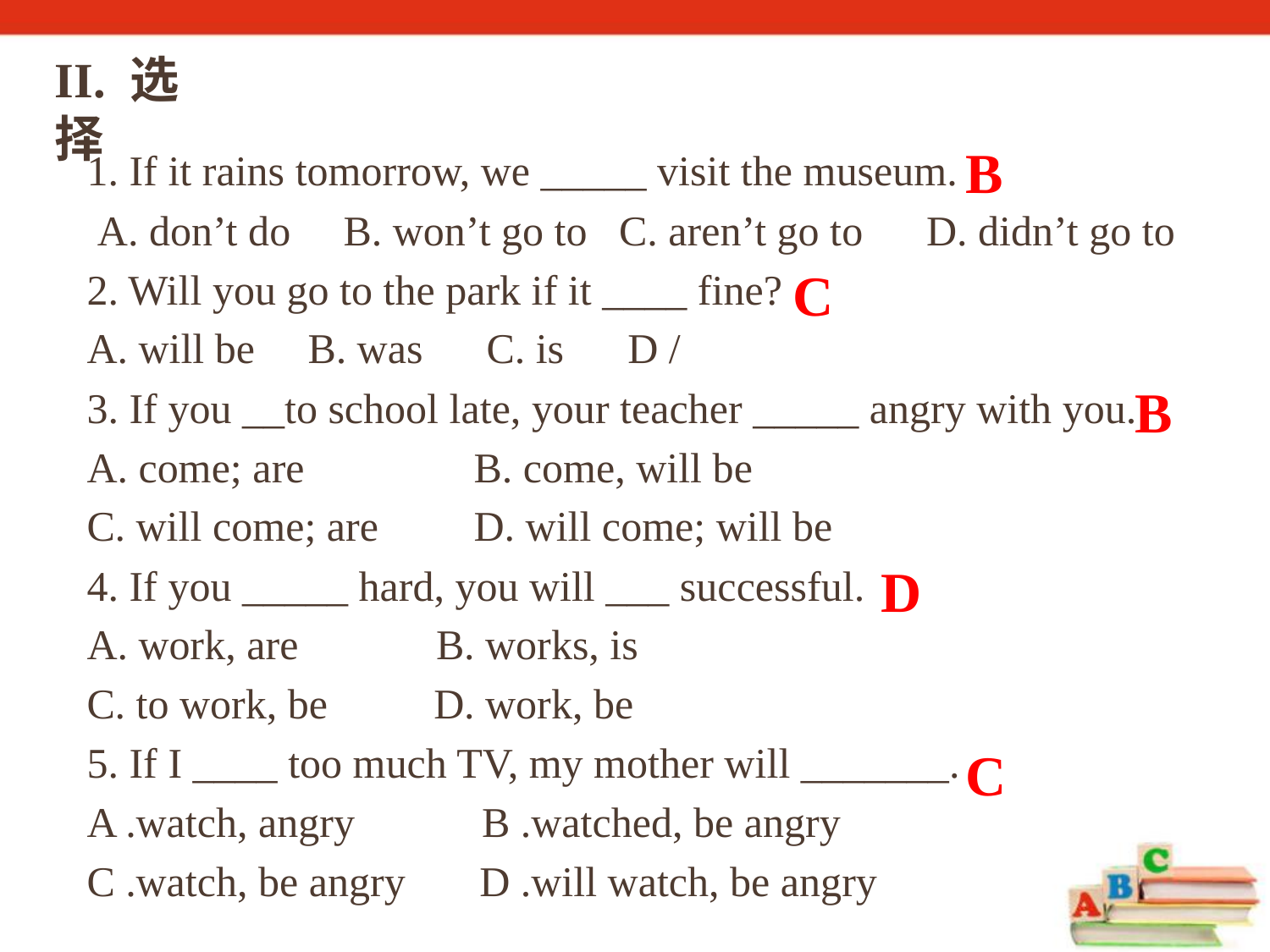

II. 选择
B
1. If it rains tomorrow, we _____ visit the museum.
 A. don’t do     B. won’t go to   C. aren’t go to      D. didn’t go to
2. Will you go to the park if it ____ fine?
A. will be     B. was      C. is      D /
3. If you __to school late, your teacher _____ angry with you.
A. come; are                B. come, will be
C. will come; are         D. will come; will be
4. If you _____ hard, you will ___ successful.
A. work, are             B. works, is
C. to work, be          D. work, be
5. If I ____ too much TV, my mother will _______.
A .watch, angry            B .watched, be angry
C .watch, be angry       D .will watch, be angry

C
B
D
C